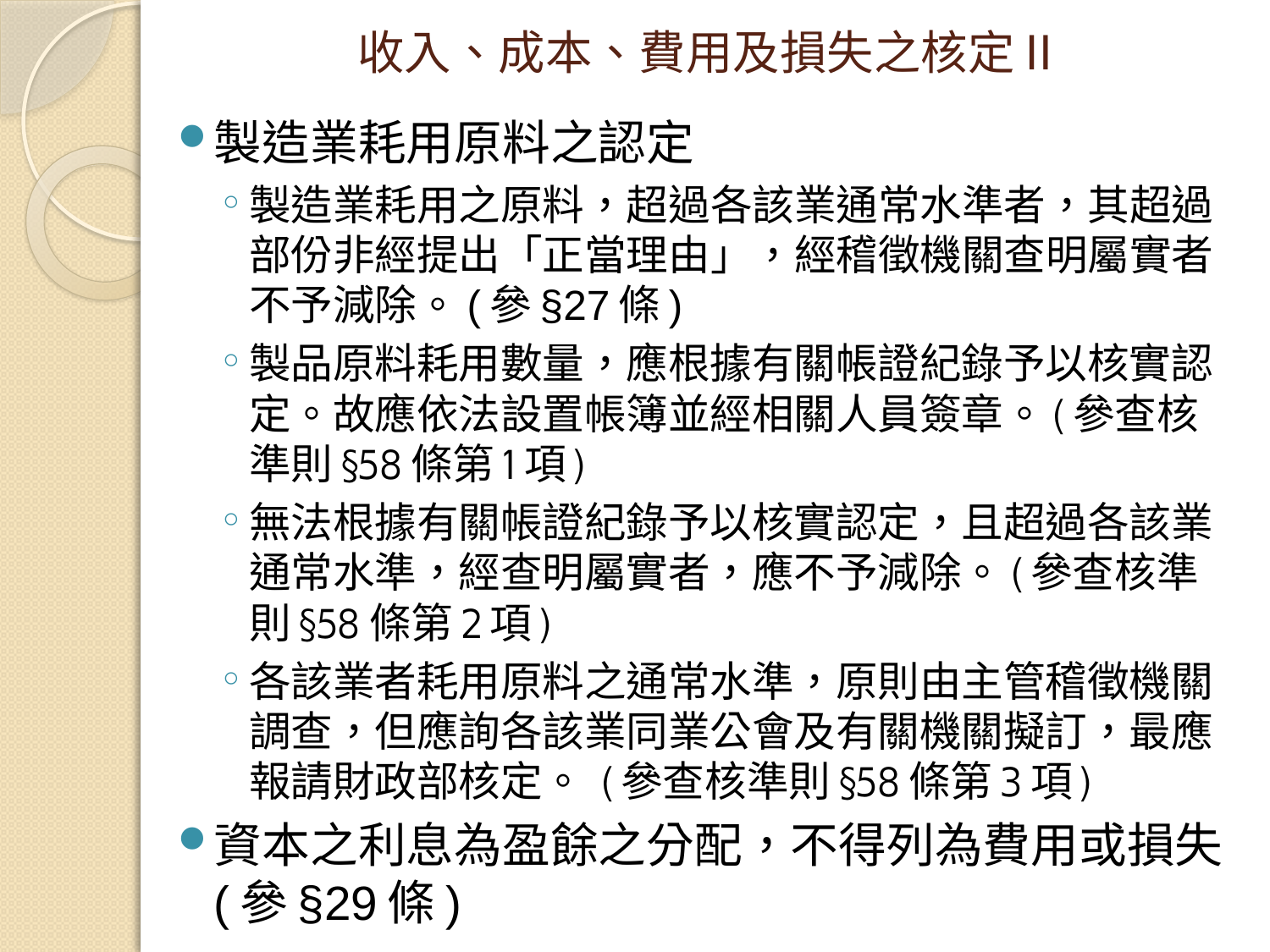

# 收入、成本、費用及損失之核定Ⅱ
製造業耗用原料之認定
製造業耗用之原料，超過各該業通常水準者，其超過部份非經提出「正當理由」，經稽徵機關查明屬實者不予減除。(參§27條)
製品原料耗用數量，應根據有關帳證紀錄予以核實認定。故應依法設置帳簿並經相關人員簽章。(參查核準則§58條第1項)
無法根據有關帳證紀錄予以核實認定，且超過各該業通常水準，經查明屬實者，應不予減除。(參查核準則§58條第2項)
各該業者耗用原料之通常水準，原則由主管稽徵機關調查，但應詢各該業同業公會及有關機關擬訂，最應報請財政部核定。 (參查核準則§58條第3項)
資本之利息為盈餘之分配，不得列為費用或損失(參§29條)